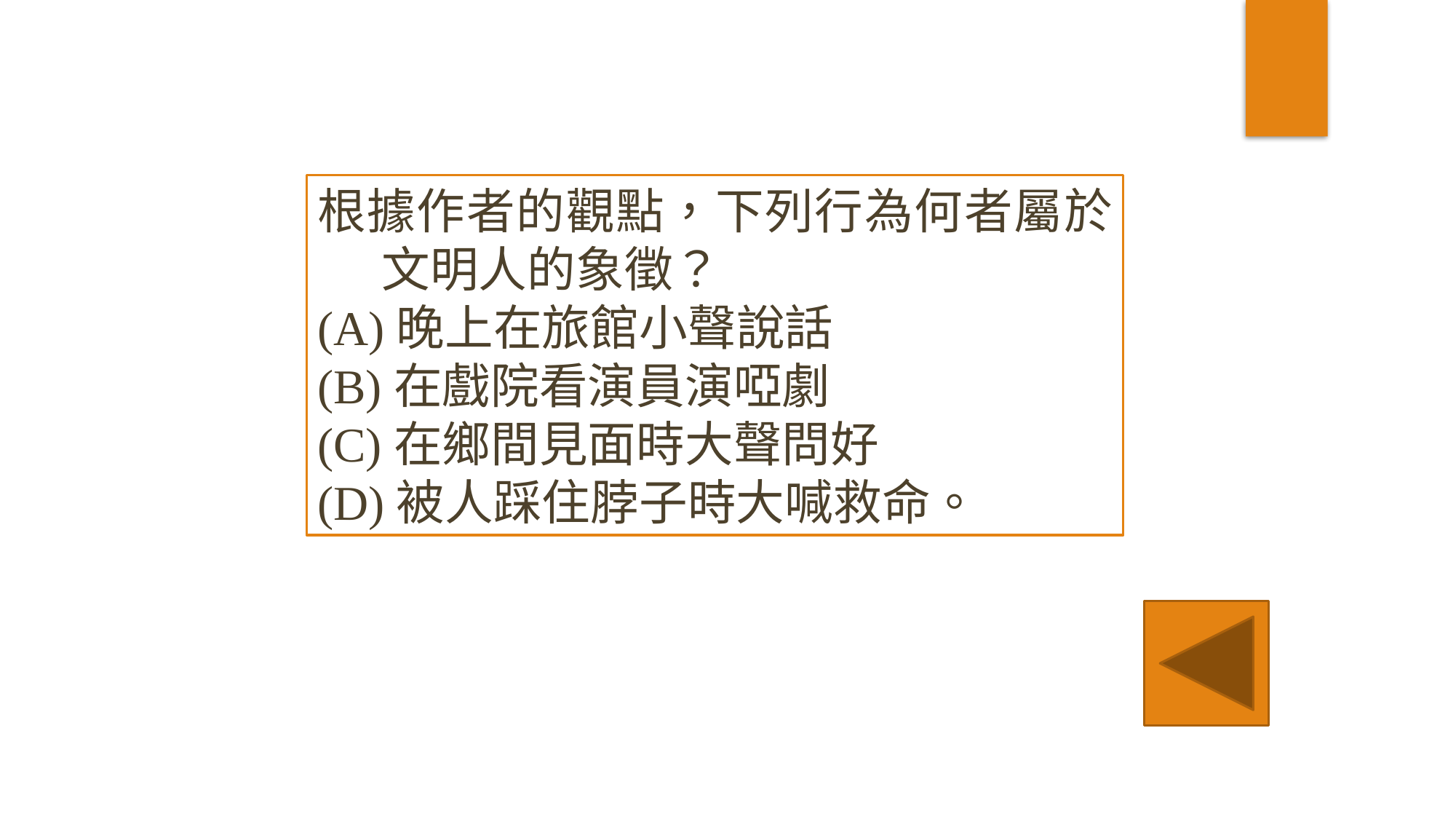

根據作者的觀點，下列行為何者屬於文明人的象徵？
(A)晚上在旅館小聲說話
(B)在戲院看演員演啞劇
(C)在鄉間見面時大聲問好
(D)被人踩住脖子時大喊救命。